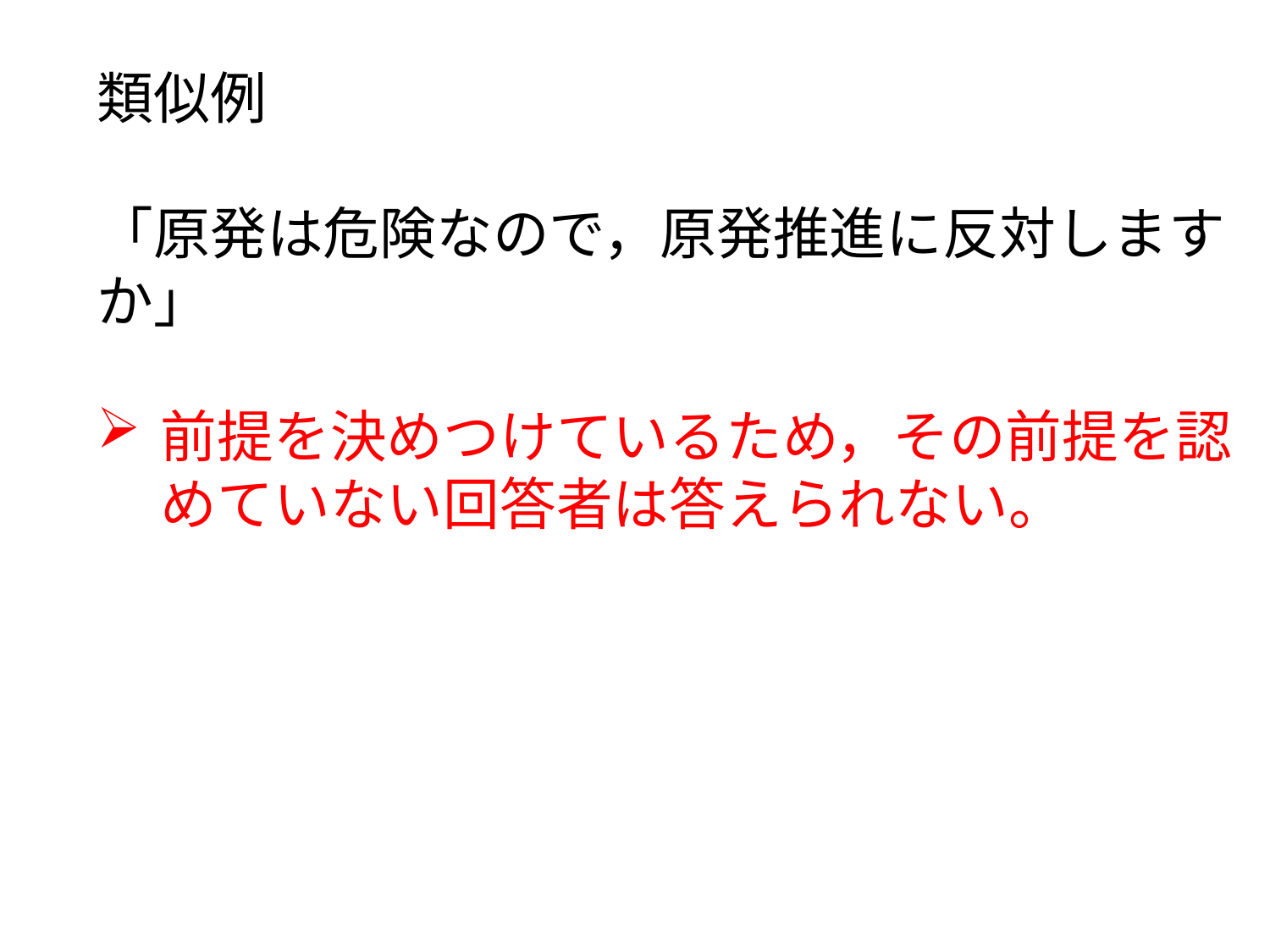

類似例

「原発は危険なので，原発推進に反対しますか」

前提を決めつけているため，その前提を認めていない回答者は答えられない。